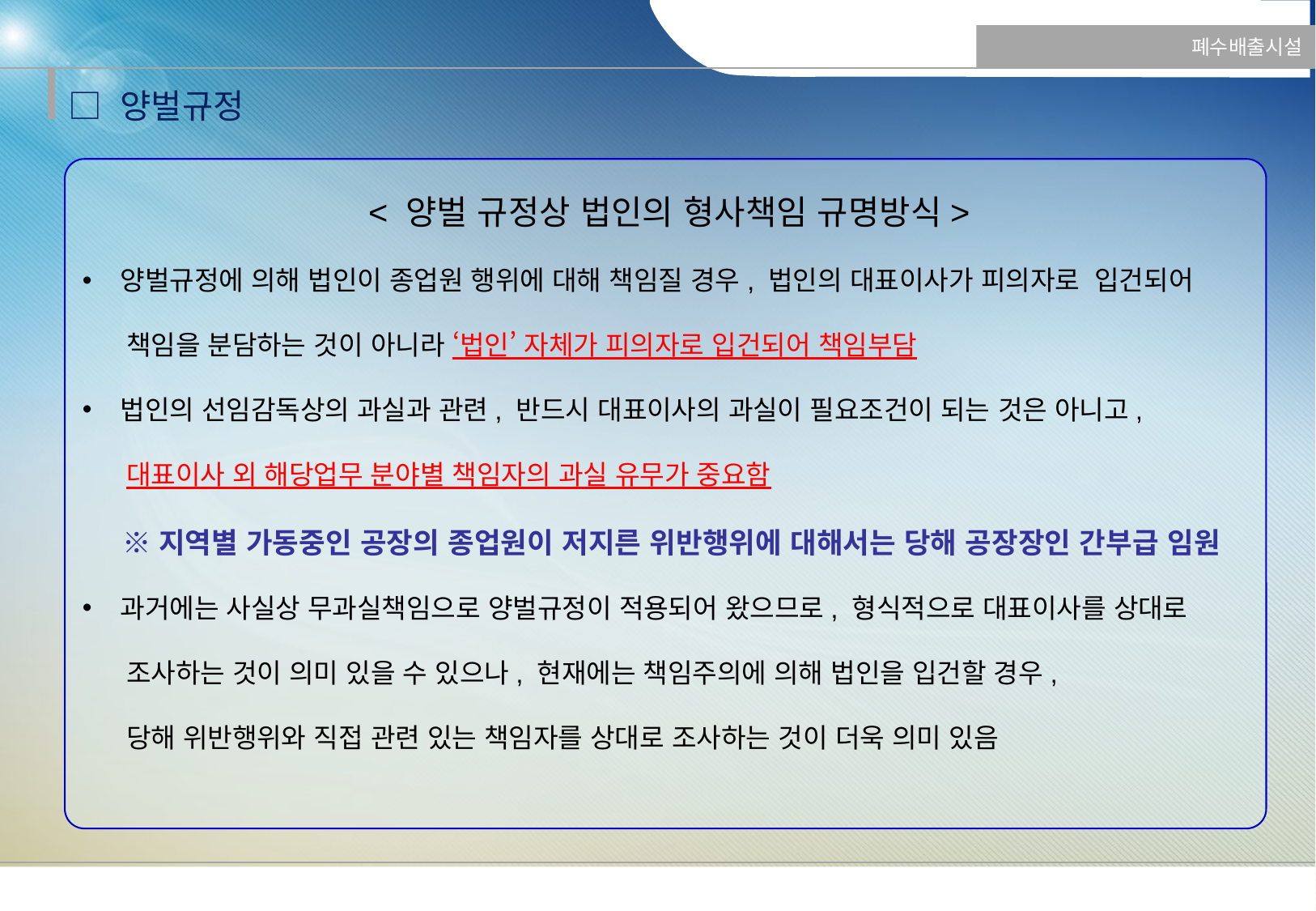

폐수배출시설
 □ 양벌규정
 < 양벌 규정상 법인의 형사책임 규명방식>
양벌규정에 의해 법인이 종업원 행위에 대해 책임질 경우, 법인의 대표이사가 피의자로  입건되어
     책임을 분담하는 것이 아니라 ‘법인’ 자체가 피의자로 입건되어 책임부담
법인의 선임감독상의 과실과 관련, 반드시 대표이사의 과실이 필요조건이 되는 것은 아니고,
     대표이사 외 해당업무 분야별 책임자의 과실 유무가 중요함
     ※지역별 가동중인 공장의 종업원이 저지른 위반행위에 대해서는 당해 공장장인 간부급 임원
과거에는 사실상 무과실책임으로 양벌규정이 적용되어 왔으므로, 형식적으로 대표이사를 상대로
     조사하는 것이 의미 있을 수 있으나, 현재에는 책임주의에 의해 법인을 입건할 경우,
     당해 위반행위와 직접 관련 있는 책임자를 상대로 조사하는 것이 더욱 의미 있음